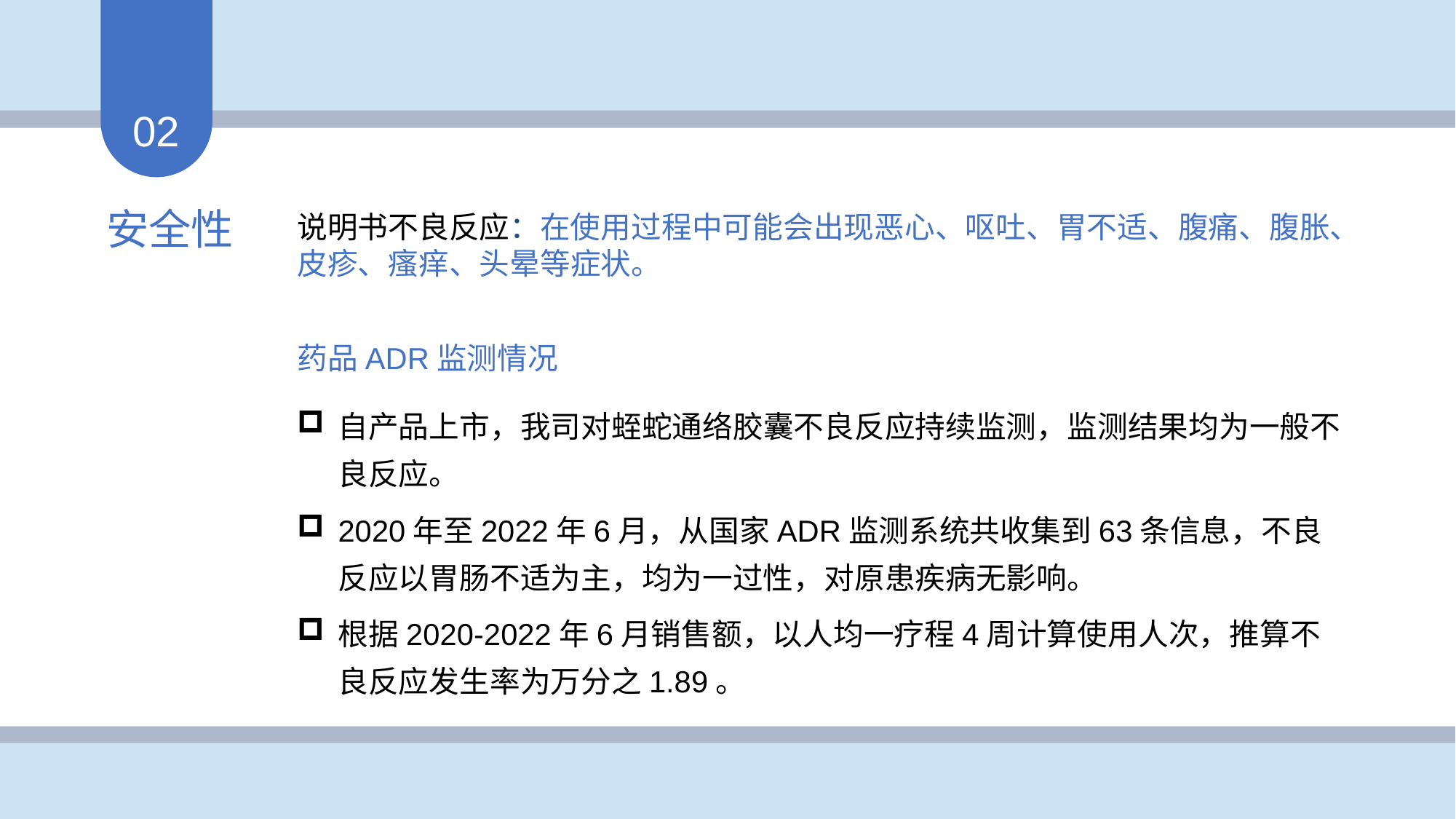

02

安全性
说明书不良反应：在使用过程中可能会出现恶心、呕吐、胃不适、腹痛、腹胀、皮疹、瘙痒、头晕等症状。
药品ADR监测情况
自产品上市，我司对蛭蛇通络胶囊不良反应持续监测，监测结果均为一般不良反应。
2020年至2022年6月，从国家ADR监测系统共收集到63条信息，不良反应以胃肠不适为主，均为一过性，对原患疾病无影响。
根据2020-2022年6月销售额，以人均一疗程4周计算使用人次，推算不良反应发生率为万分之1.89。